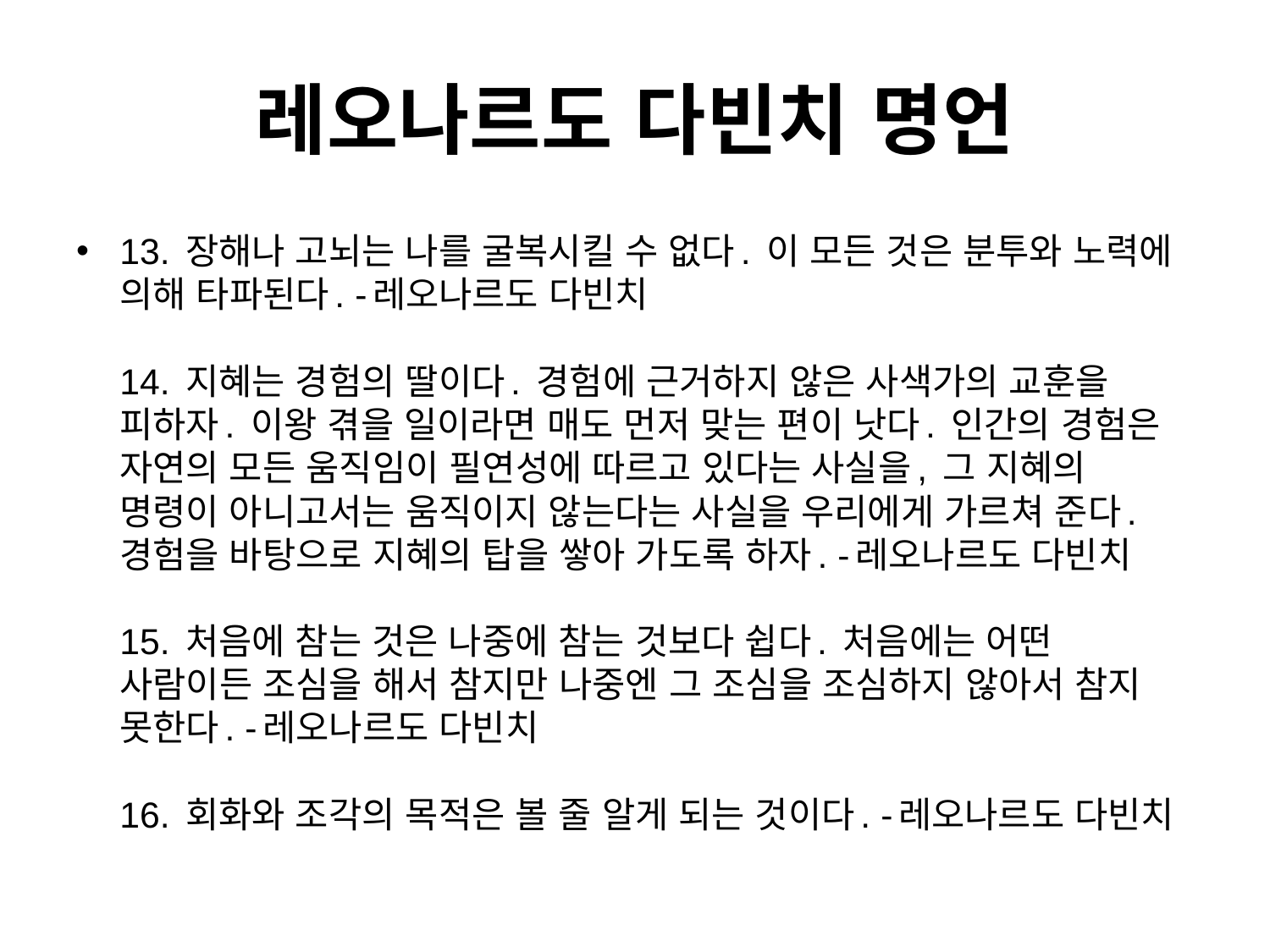

# 레오나르도 다빈치 명언
13. 장해나 고뇌는 나를 굴복시킬 수 없다. 이 모든 것은 분투와 노력에 의해 타파된다. -레오나르도 다빈치
14. 지혜는 경험의 딸이다. 경험에 근거하지 않은 사색가의 교훈을 피하자. 이왕 겪을 일이라면 매도 먼저 맞는 편이 낫다. 인간의 경험은 자연의 모든 움직임이 필연성에 따르고 있다는 사실을, 그 지혜의 명령이 아니고서는 움직이지 않는다는 사실을 우리에게 가르쳐 준다. 경험을 바탕으로 지혜의 탑을 쌓아 가도록 하자. -레오나르도 다빈치
15. 처음에 참는 것은 나중에 참는 것보다 쉽다. 처음에는 어떤 사람이든 조심을 해서 참지만 나중엔 그 조심을 조심하지 않아서 참지 못한다. -레오나르도 다빈치
16. 회화와 조각의 목적은 볼 줄 알게 되는 것이다. -레오나르도 다빈치